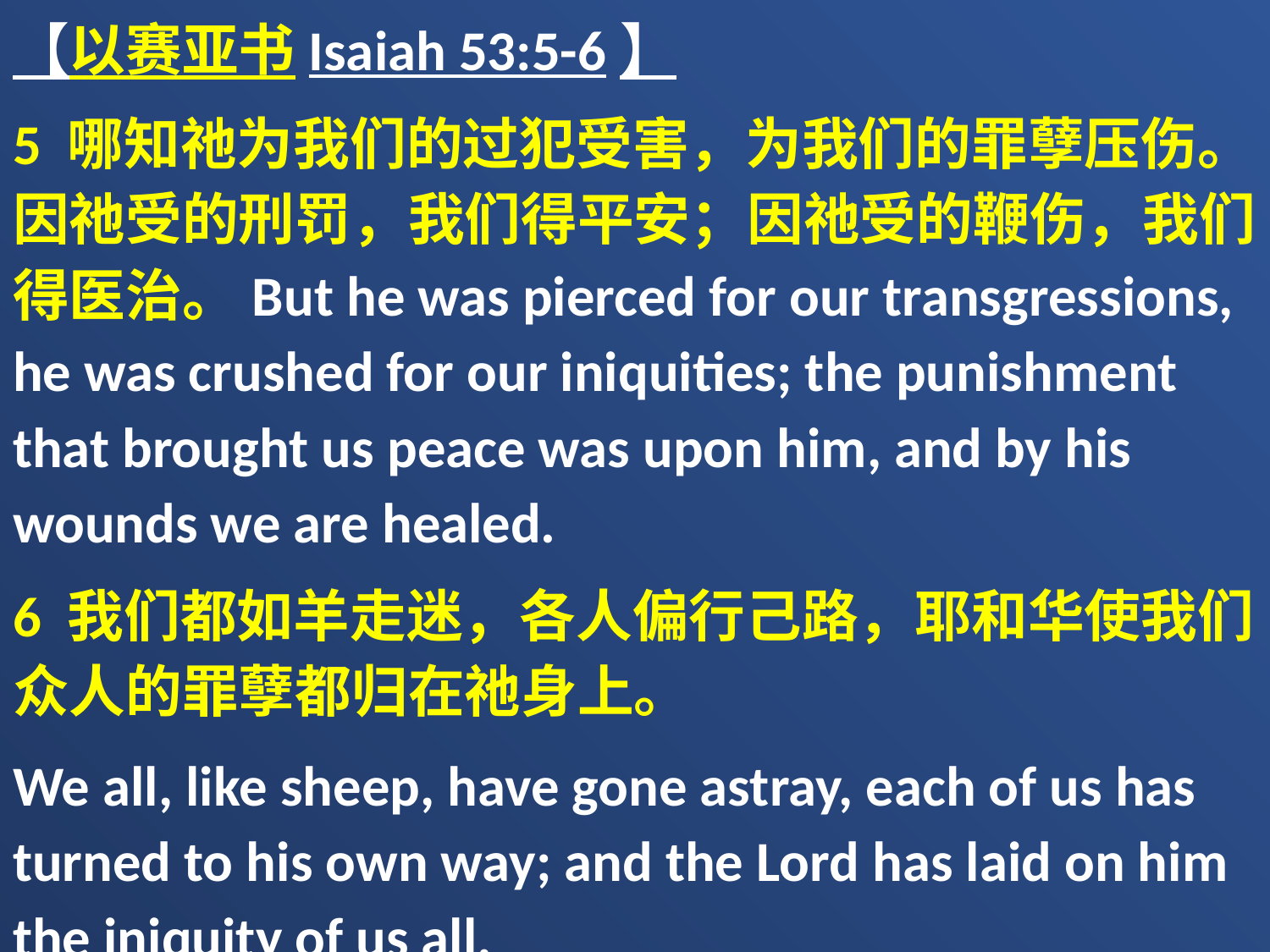

【以赛亚书Isaiah 53:5-6】
5 哪知祂为我们的过犯受害，为我们的罪孽压伤。因祂受的刑罚，我们得平安；因祂受的鞭伤，我们得医治。But he was pierced for our transgressions, he was crushed for our iniquities; the punishment that brought us peace was upon him, and by his wounds we are healed.
6 我们都如羊走迷，各人偏行己路，耶和华使我们众人的罪孽都归在祂身上。
We all, like sheep, have gone astray, each of us has turned to his own way; and the Lord has laid on him the iniquity of us all.